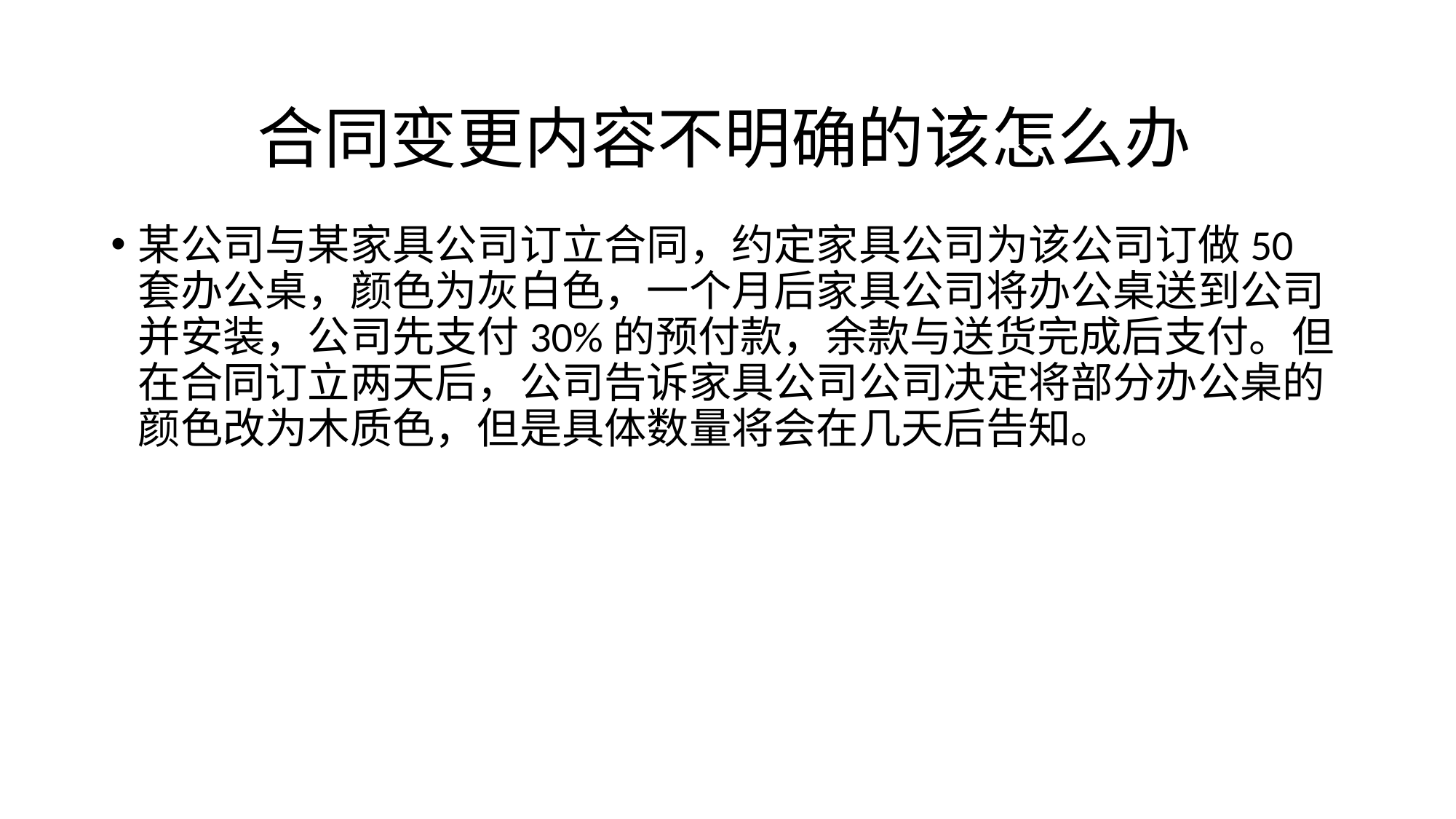

# 合同变更内容不明确的该怎么办
某公司与某家具公司订立合同，约定家具公司为该公司订做50套办公桌，颜色为灰白色，一个月后家具公司将办公桌送到公司并安装，公司先支付30%的预付款，余款与送货完成后支付。但在合同订立两天后，公司告诉家具公司公司决定将部分办公桌的颜色改为木质色，但是具体数量将会在几天后告知。